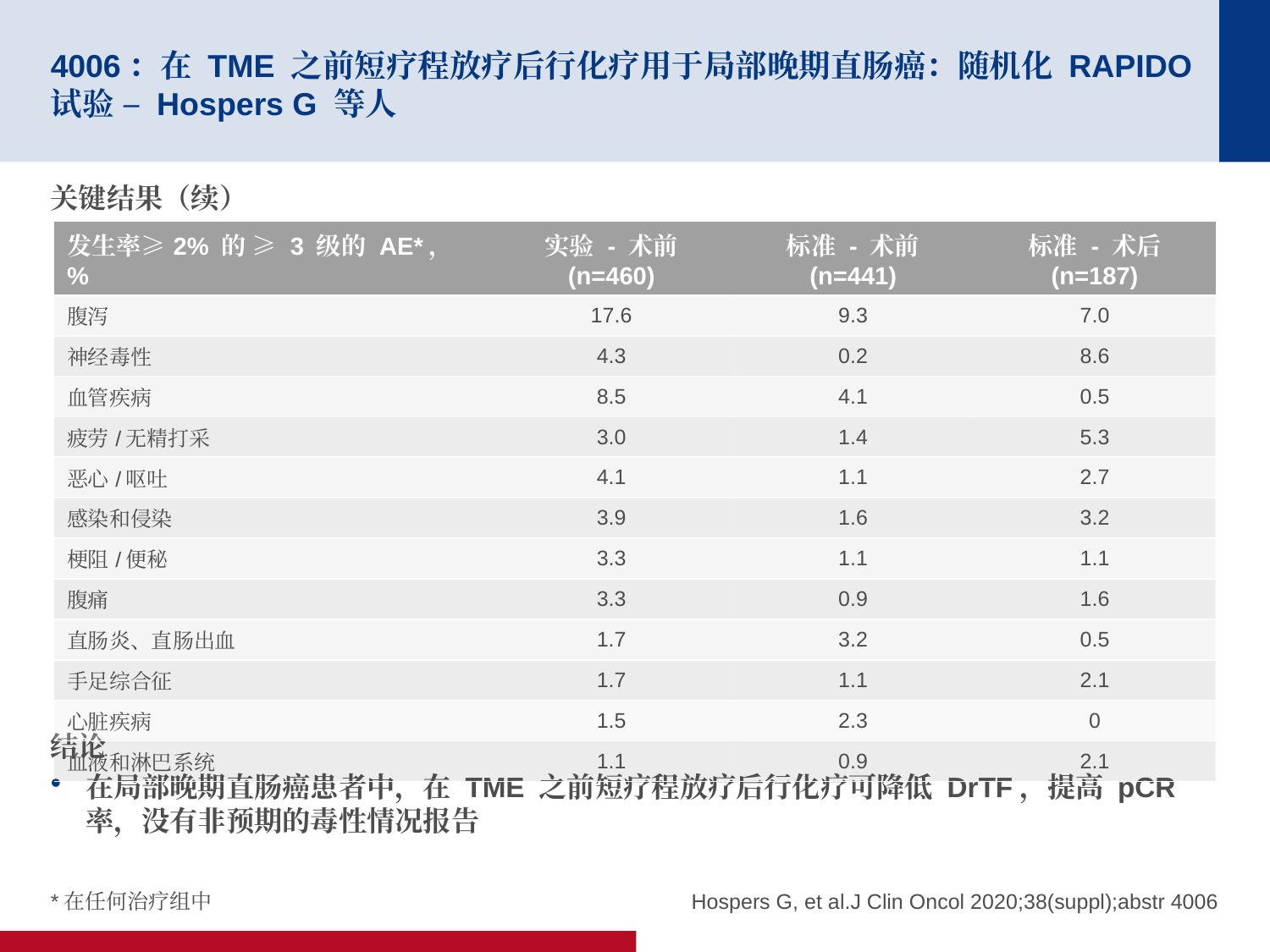

# 4006：在 TME 之前短疗程放疗后行化疗用于局部晚期直肠癌：随机化 RAPIDO 试验 – Hospers G 等人
关键结果（续）
结论
在局部晚期直肠癌患者中，在 TME 之前短疗程放疗后行化疗可降低 DrTF，提高 pCR 率，没有非预期的毒性情况报告
| 发生率≥2% 的 ≥ 3 级的 AE\*，% | 实验 - 术前 (n=460) | 标准 - 术前 (n=441) | 标准 - 术后 (n=187) |
| --- | --- | --- | --- |
| 腹泻 | 17.6 | 9.3 | 7.0 |
| 神经毒性 | 4.3 | 0.2 | 8.6 |
| 血管疾病 | 8.5 | 4.1 | 0.5 |
| 疲劳/无精打采 | 3.0 | 1.4 | 5.3 |
| 恶心/呕吐 | 4.1 | 1.1 | 2.7 |
| 感染和侵染 | 3.9 | 1.6 | 3.2 |
| 梗阻/便秘 | 3.3 | 1.1 | 1.1 |
| 腹痛 | 3.3 | 0.9 | 1.6 |
| 直肠炎、直肠出血 | 1.7 | 3.2 | 0.5 |
| 手足综合征 | 1.7 | 1.1 | 2.1 |
| 心脏疾病 | 1.5 | 2.3 | 0 |
| 血液和淋巴系统 | 1.1 | 0.9 | 2.1 |
*在任何治疗组中
Hospers G, et al.J Clin Oncol 2020;38(suppl);abstr 4006